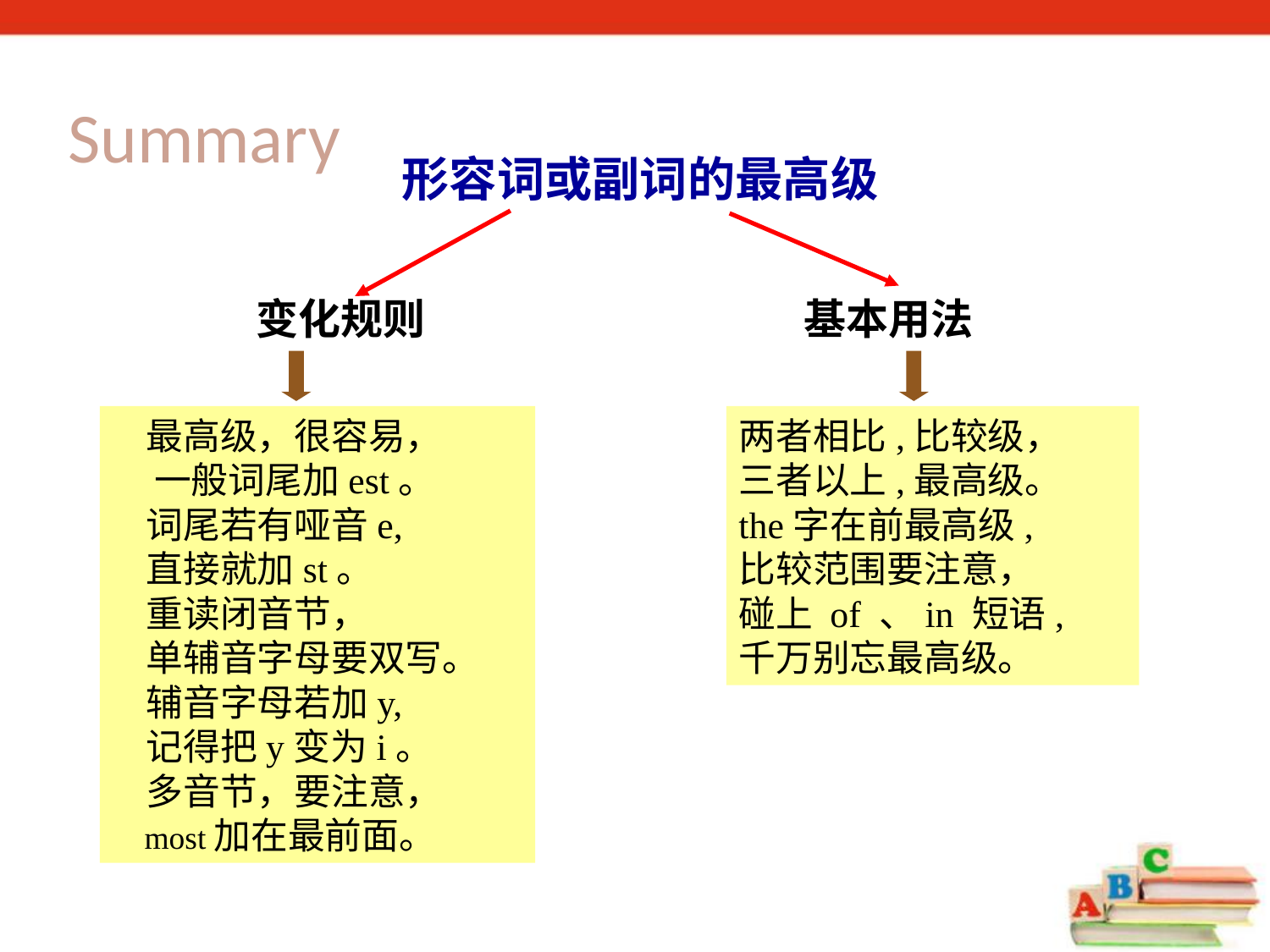

Summary
形容词或副词的最高级

变化规则
基本用法

   最高级，很容易，
    一般词尾加est。
   词尾若有哑音e,
   直接就加st。
   重读闭音节，
   单辅音字母要双写。
   辅音字母若加y,
   记得把y变为i。
   多音节，要注意，
    most加在最前面。
两者相比,比较级，
三者以上,最高级。
the字在前最高级,
比较范围要注意，
碰上 of 、in 短语,
千万别忘最高级。